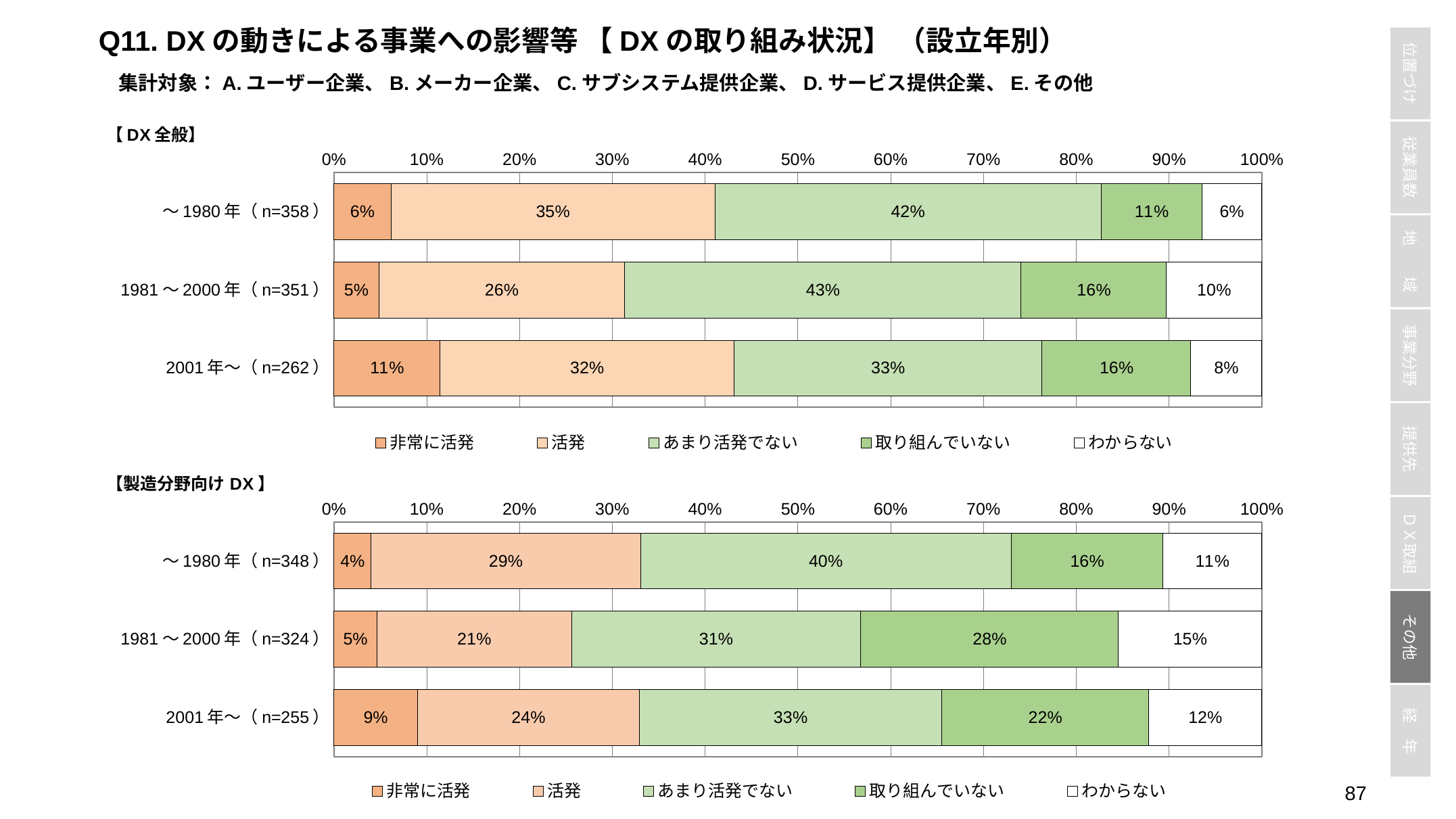

Q11. DXの動きによる事業への影響等 【DXの取り組み状況】 （設立年別）

集計対象：A.ユーザー企業、B.メーカー企業、C.サブシステム提供企業、D.サービス提供企業、E.その他

### Chart

| Category | 非常に活発 | 活発 | あまり活発でない | 取り組んでいない | わからない |
|---|---|---|---|---|---|
| ～1980年（n=358） | 0.061452513966480445 | 0.34916201117318435 | 0.41620111731843573 | 0.10893854748603352 | 0.06424581005586592 |
| 1981～2000年（n=351） | 0.04843304843304843 | 0.26495726495726496 | 0.42735042735042733 | 0.15669515669515668 | 0.10256410256410256 |
| 2001年～（n=262） | 0.11450381679389313 | 0.31679389312977096 | 0.3320610687022901 | 0.16030534351145037 | 0.07633587786259542 |

### Chart

| Category | 非常に活発 | 活発 | あまり活発でない | 取り組んでいない | わからない |
|---|---|---|---|---|---|
| ～1980年（n=348） | 0.040229885057471264 | 0.29022988505747127 | 0.3994252873563218 | 0.16379310344827586 | 0.10632183908045977 |
| 1981～2000年（n=324） | 0.046296296296296294 | 0.20987654320987653 | 0.3117283950617284 | 0.2777777777777778 | 0.15432098765432098 |
| 2001年～（n=255） | 0.09019607843137255 | 0.23921568627450981 | 0.3254901960784314 | 0.2235294117647059 | 0.12156862745098039 |
87